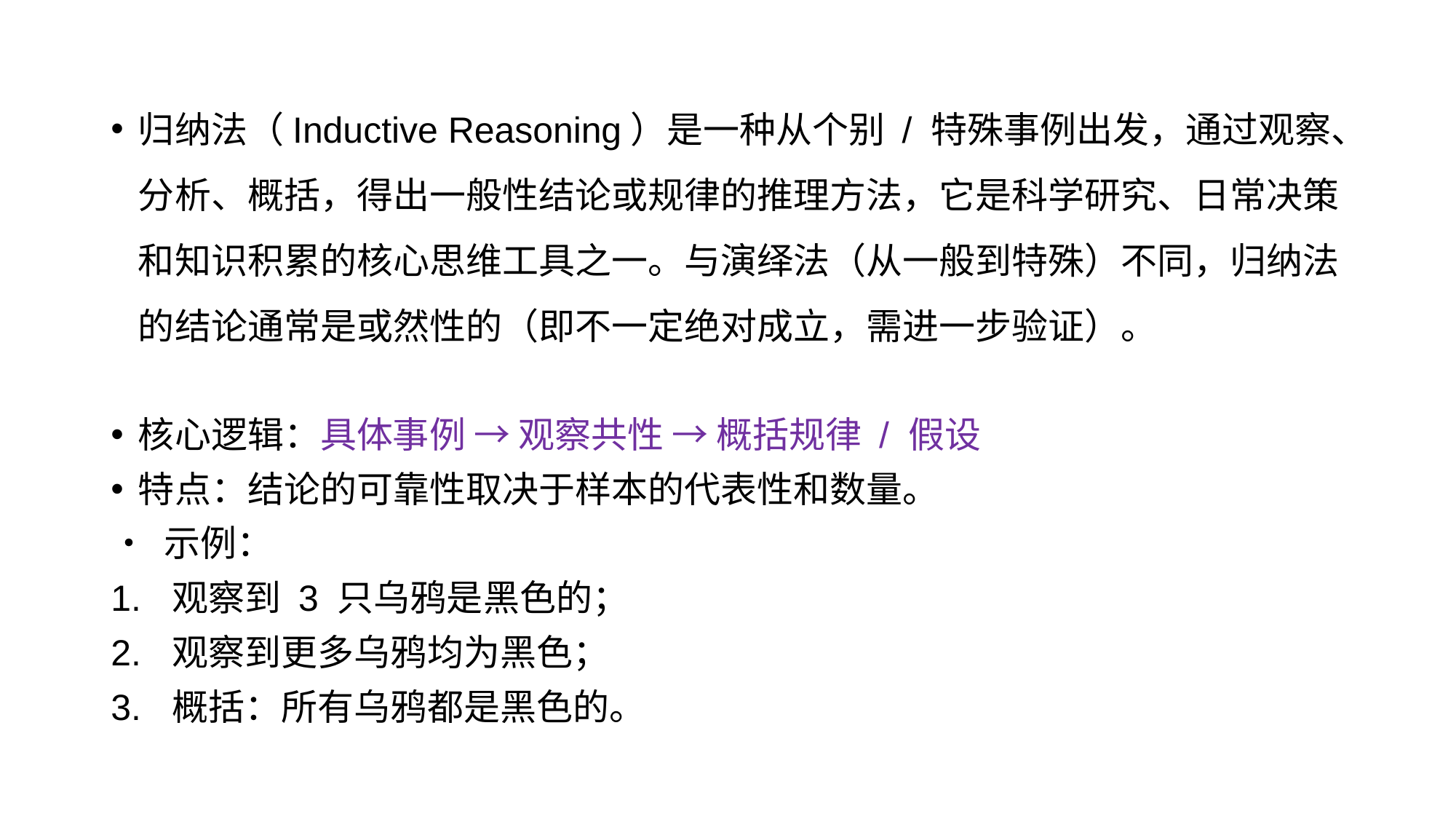

归纳法（Inductive Reasoning）是一种从个别 / 特殊事例出发，通过观察、分析、概括，得出一般性结论或规律的推理方法，它是科学研究、日常决策和知识积累的核心思维工具之一。与演绎法（从一般到特殊）不同，归纳法的结论通常是或然性的（即不一定绝对成立，需进一步验证）。

核心逻辑：具体事例 → 观察共性 → 概括规律 / 假设
特点：结论的可靠性取决于样本的代表性和数量。
• 示例：
观察到 3 只乌鸦是黑色的；
观察到更多乌鸦均为黑色；
概括：所有乌鸦都是黑色的。